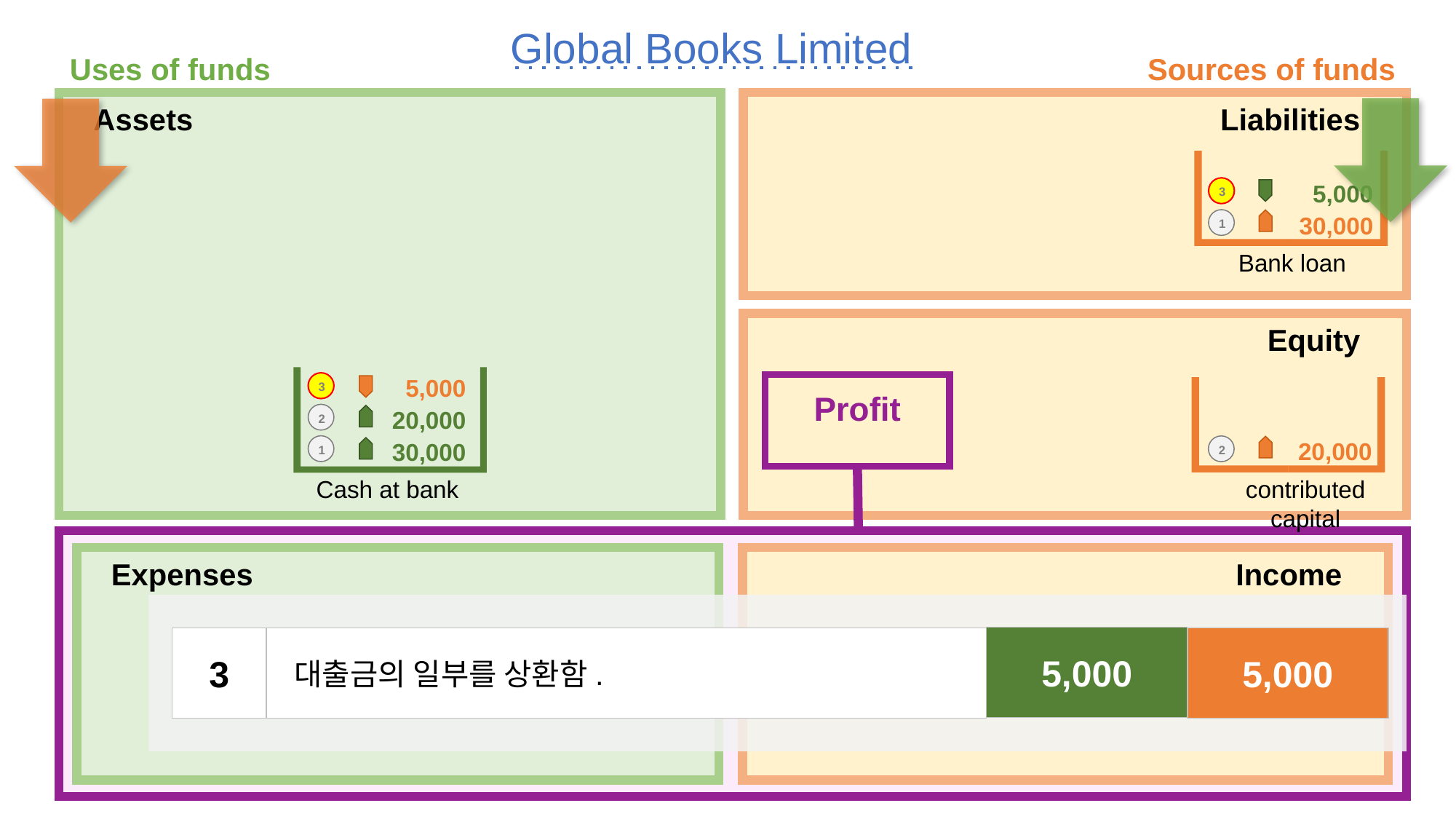

Global Books Limited
Uses of funds
Sources of funds
_Assets
Liabilities_
Equity_
Profit

_Expenses
Income_

5,000

3

30,000

1

Bank loan
5,000

3

20,000

2

20,000
30,000

1

2

Cash at bank
contributed capital

5,000
3
Bank loan
5,000
Cash
5,000
대출금의 일부를 상환함.
5,000